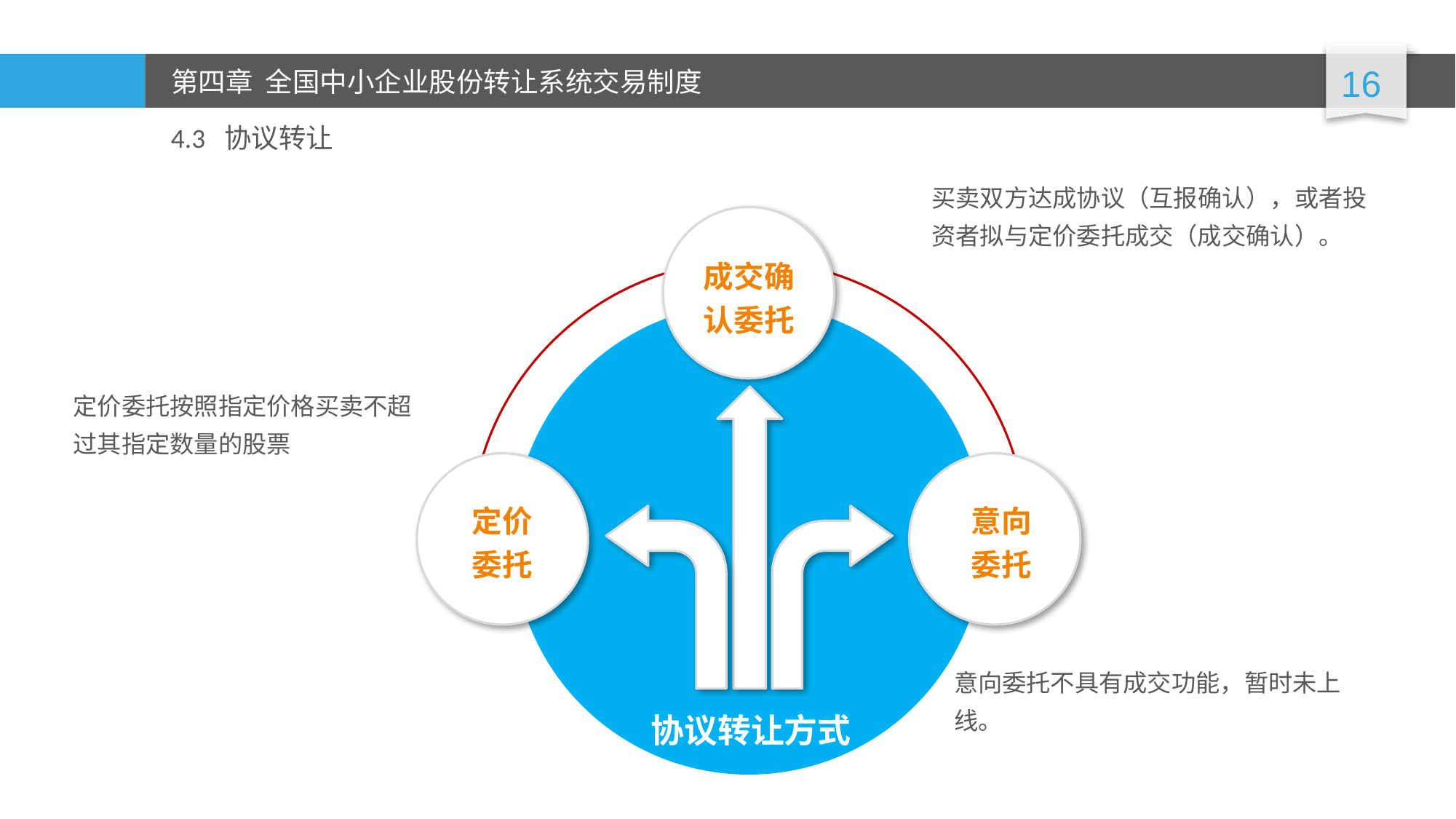

4.3  协议转让
买卖双方达成协议（互报确认），或者投资者拟与定价委托成交（成交确认）。

成交确认委托
定价委托按照指定价格买卖不超过其指定数量的股票

定价
委托
意向
委托

意向委托不具有成交功能，暂时未上线。
协议转让方式